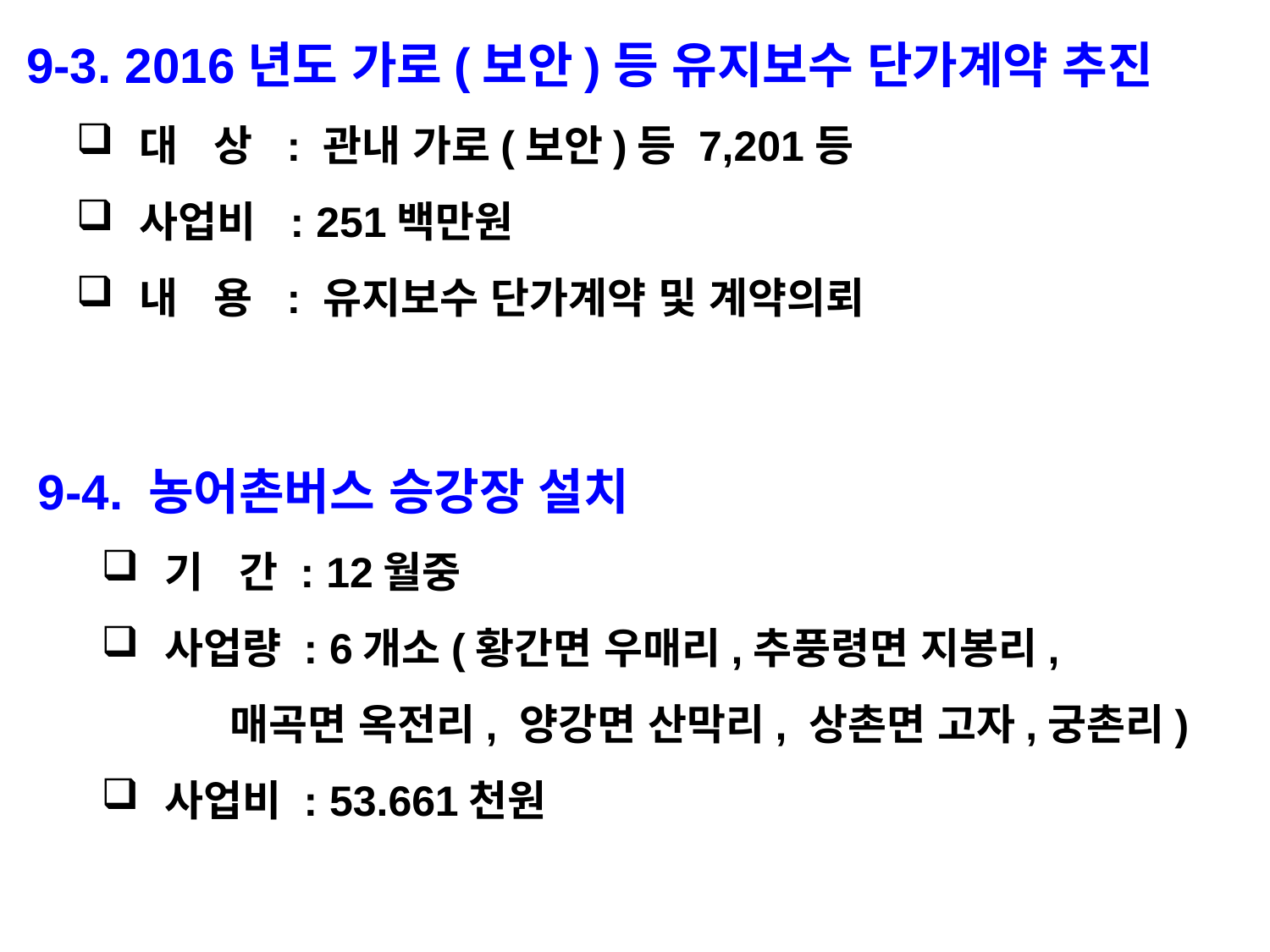

9-3. 2016년도 가로(보안)등 유지보수 단가계약 추진
대   상  : 관내 가로(보안)등 7,201등
사업비  : 251백만원
내   용  : 유지보수 단가계약 및 계약의뢰

9-4. 농어촌버스 승강장 설치
기   간 : 12월중
사업량 : 6개소(황간면 우매리,추풍령면 지봉리,
          매곡면 옥전리, 양강면 산막리, 상촌면 고자,궁촌리)
사업비 : 53.661천원